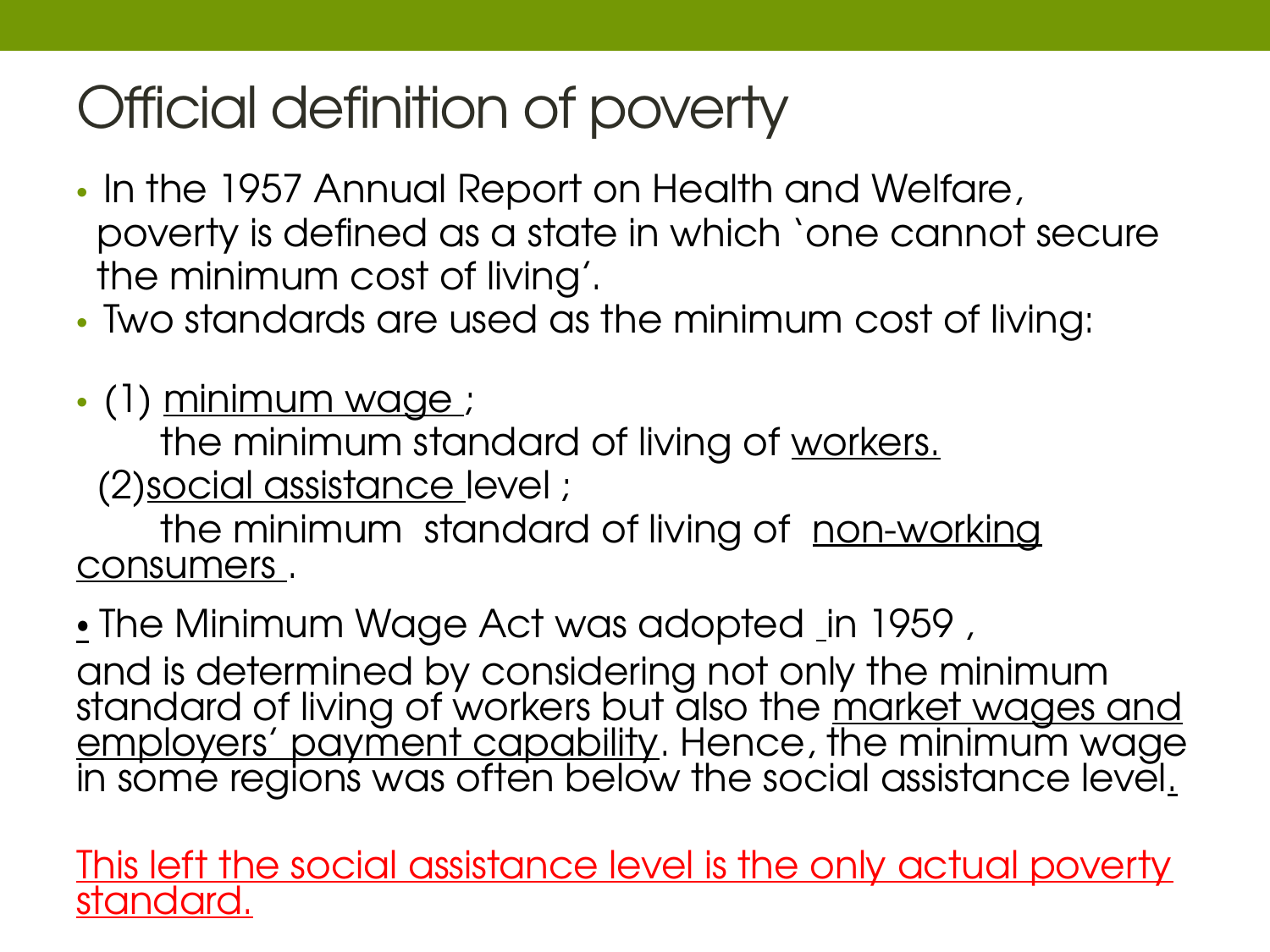

# Official definition of poverty
In the 1957 Annual Report on Health and Welfare,
  poverty is defined as a state in which ‘one cannot secure
  the minimum cost of living’.
Two standards are used as the minimum cost of living:
(1) minimum wage ;
        the minimum standard of living of workers.
  (2)social assistance level ;
        the minimum  standard of living of  non-working consumers .
・The Minimum Wage Act was adopted  in 1959 ,
and is determined by considering not only the minimum standard of living of workers but also the market wages and employers’ payment capability. Hence, the minimum wage in some regions was often below the social assistance level.

This left the social assistance level is the only actual poverty standard.